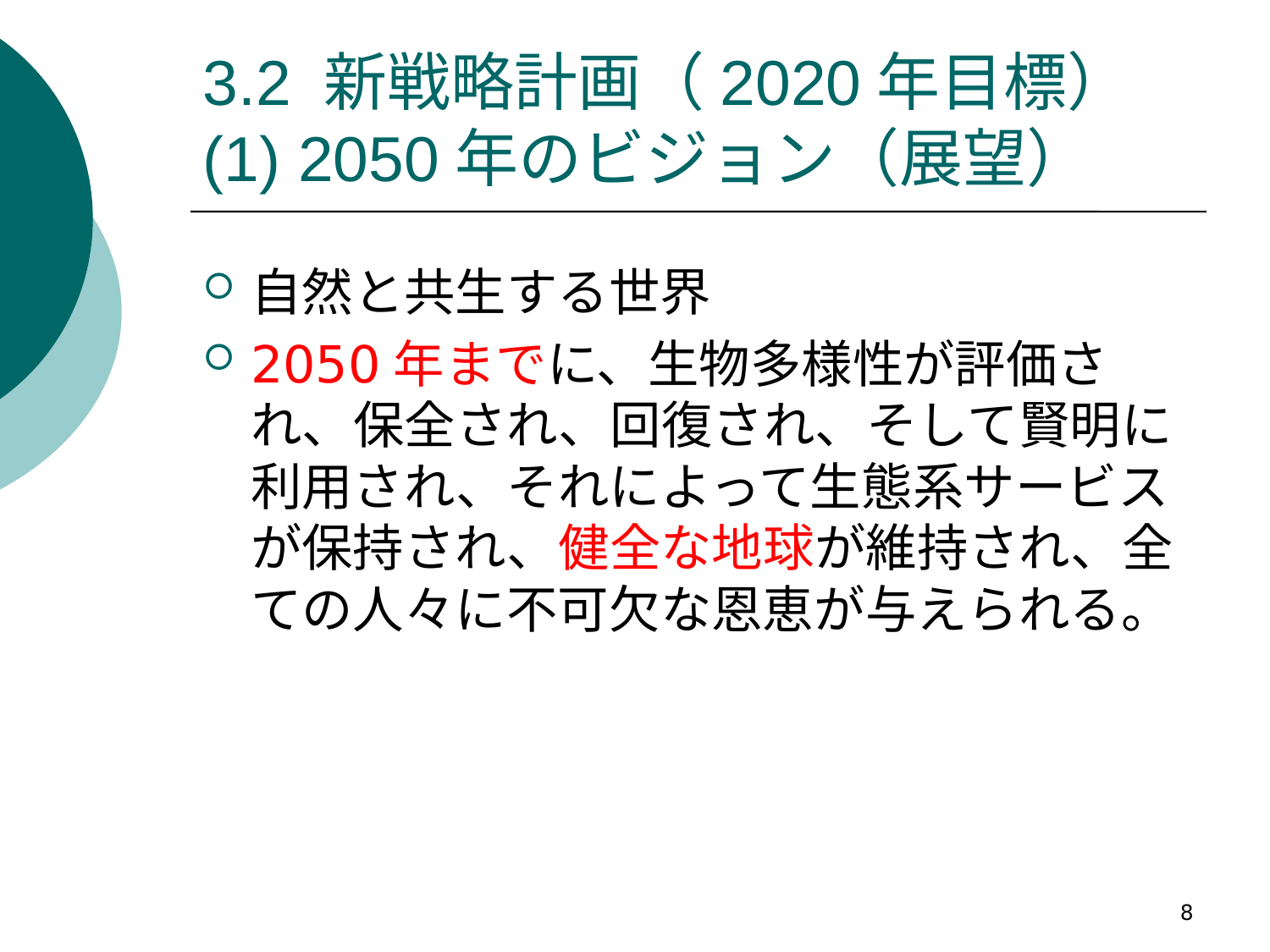

# 3.2 新戦略計画（2020年目標） (1) 2050年のビジョン（展望）
自然と共生する世界
2050年までに、生物多様性が評価され、保全され、回復され、そして賢明に利用され、それによって生態系サービスが保持され、健全な地球が維持され、全ての人々に不可欠な恩恵が与えられる。

8